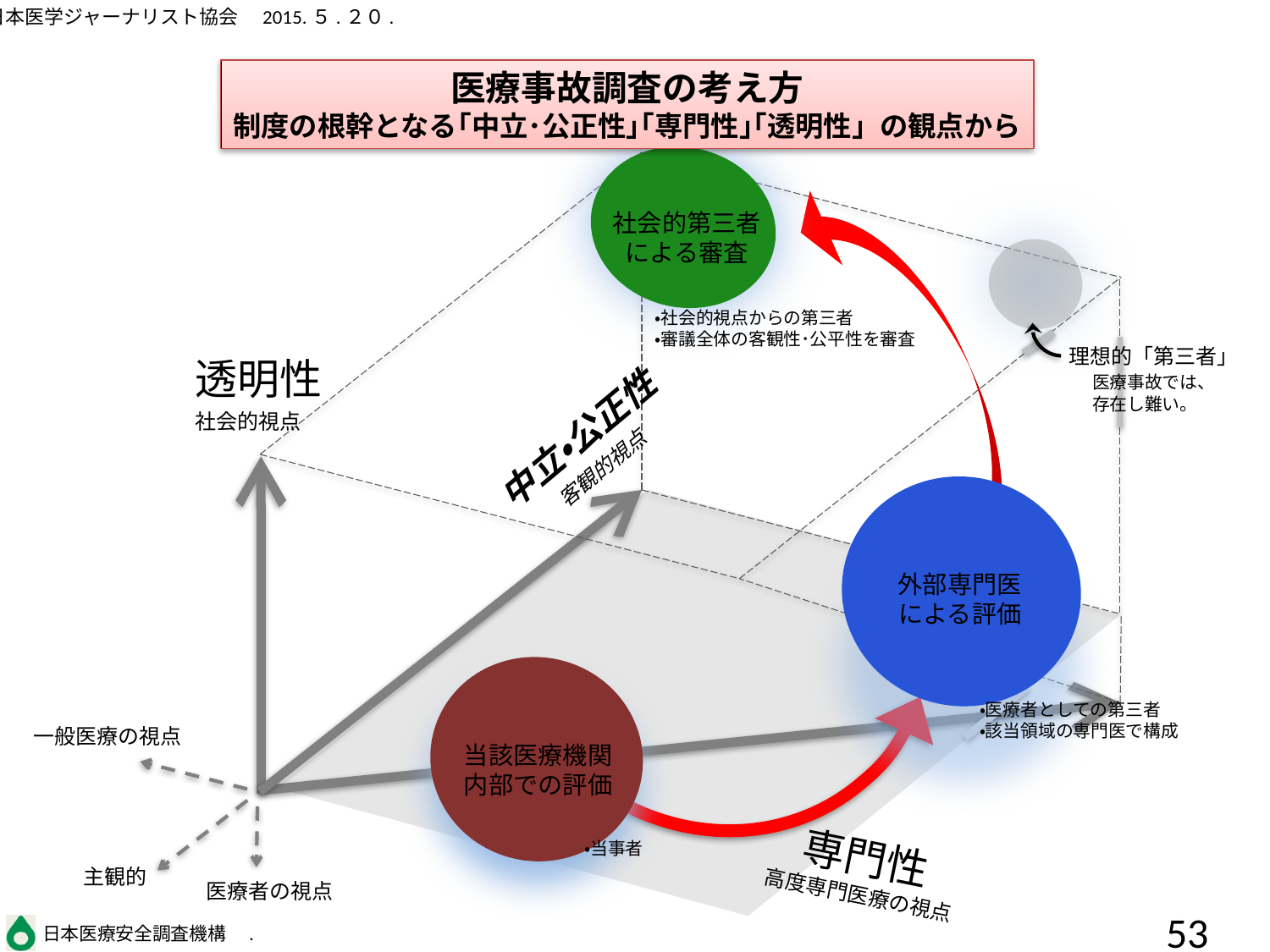

医療事故調査の考え方
制度の根幹となる｢中立･公正性｣｢専門性｣｢透明性」の観点から

社会的第三者
による審査
・社会的視点からの第三者
・審議全体の客観性･公平性を審査

 理想的「第三者」
医療事故では、
存在し難い。

透明性
社会的視点
医療者の視点

中立・公正性
　　客観的視点

外部専門医
による評価
・医療者としての第三者
・該当領域の専門医で構成

当該医療機関
内部での評価
・当事者
一般医療の視点
専門性
高度専門医療の視点
主観的